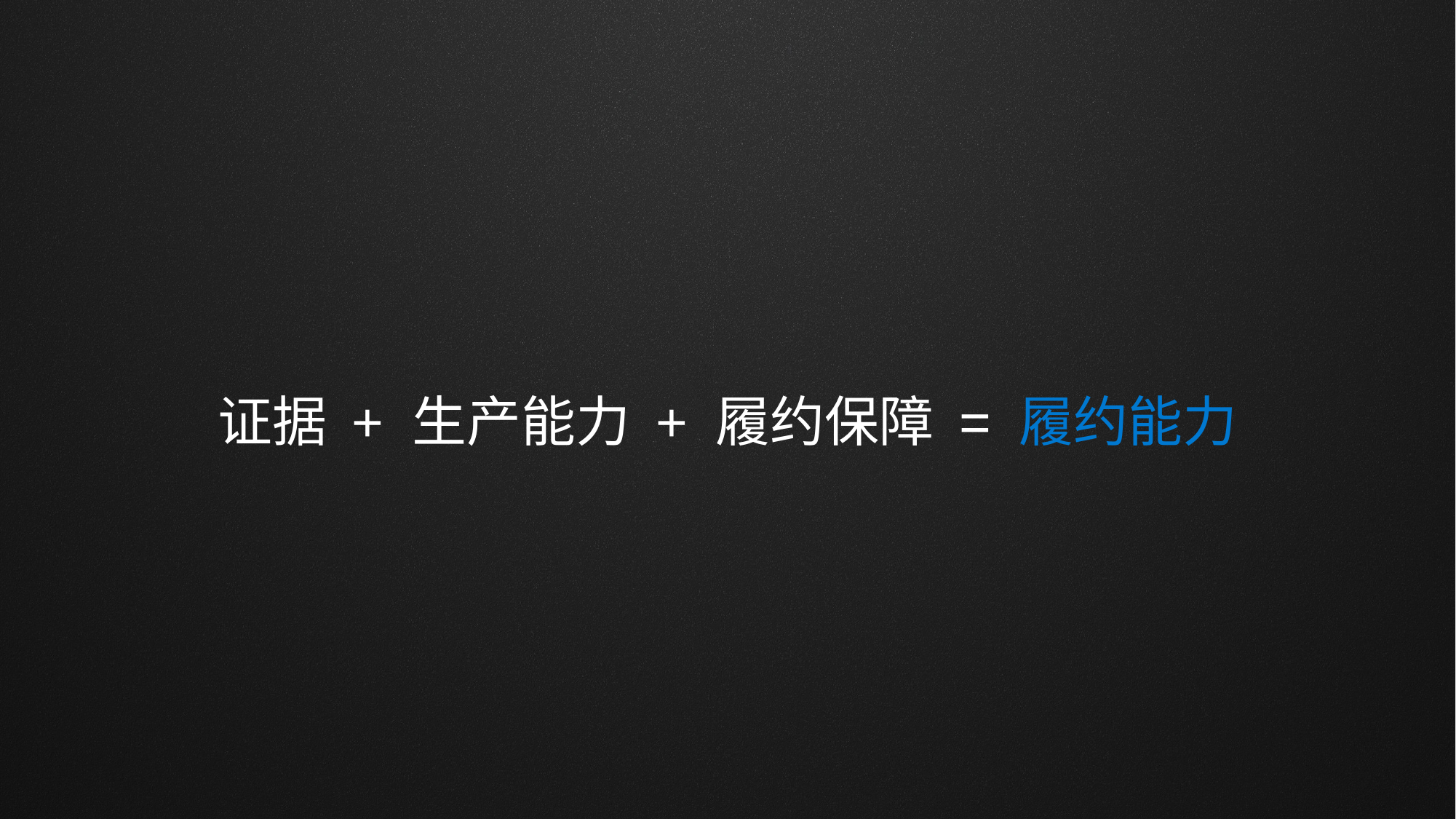

证据 + 生产能力 + 履约保障 = 履约能力